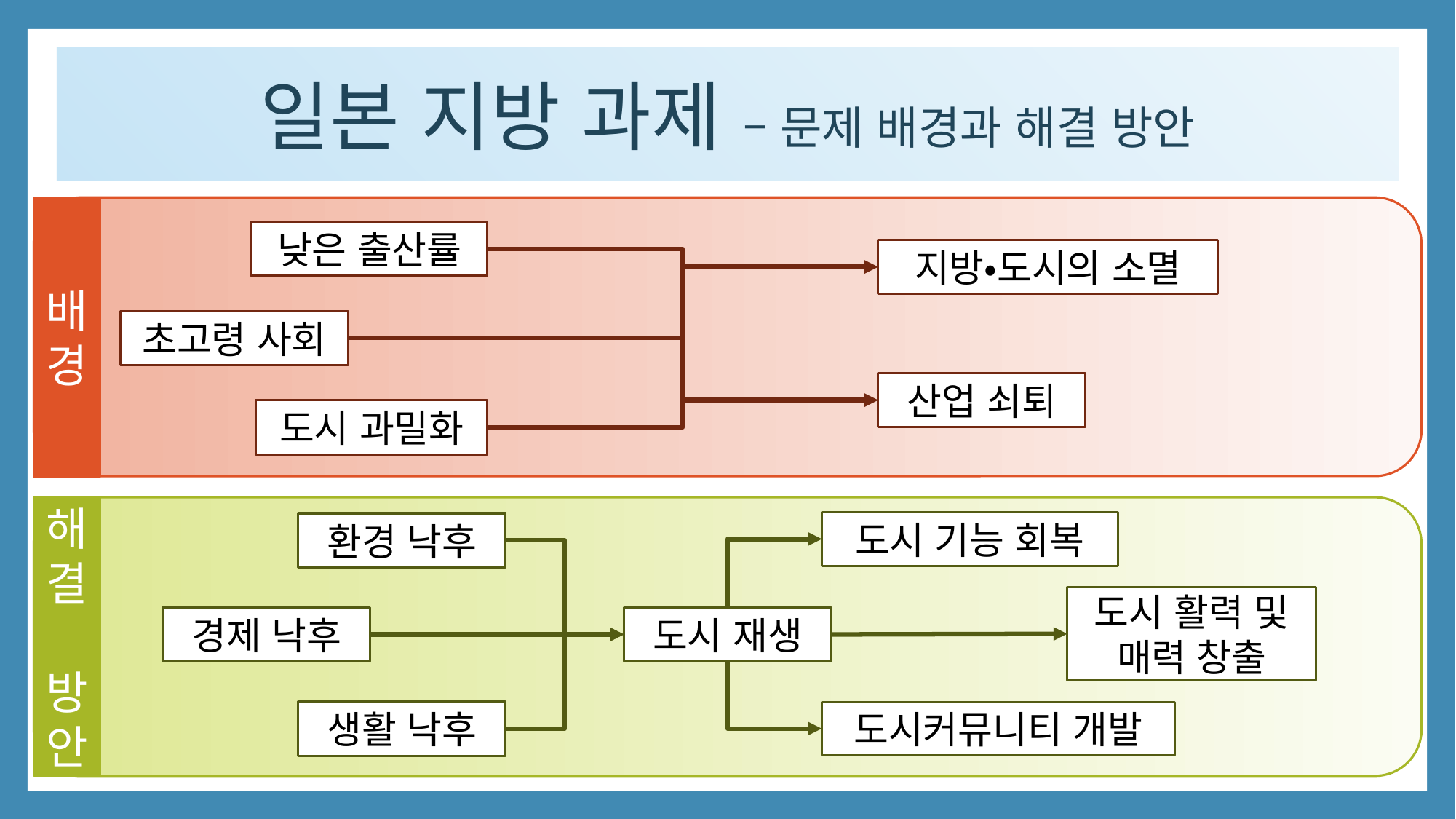

일본 지방 과제 – 문제 배경과 해결 방안

배경
낮은 출산률
지방・도시의 소멸
초고령 사회
산업 쇠퇴
도시 과밀화

해결  방안
도시 기능 회복
환경 낙후
도시 활력 및 매력 창출
경제 낙후
도시 재생
생활 낙후
도시커뮤니티 개발